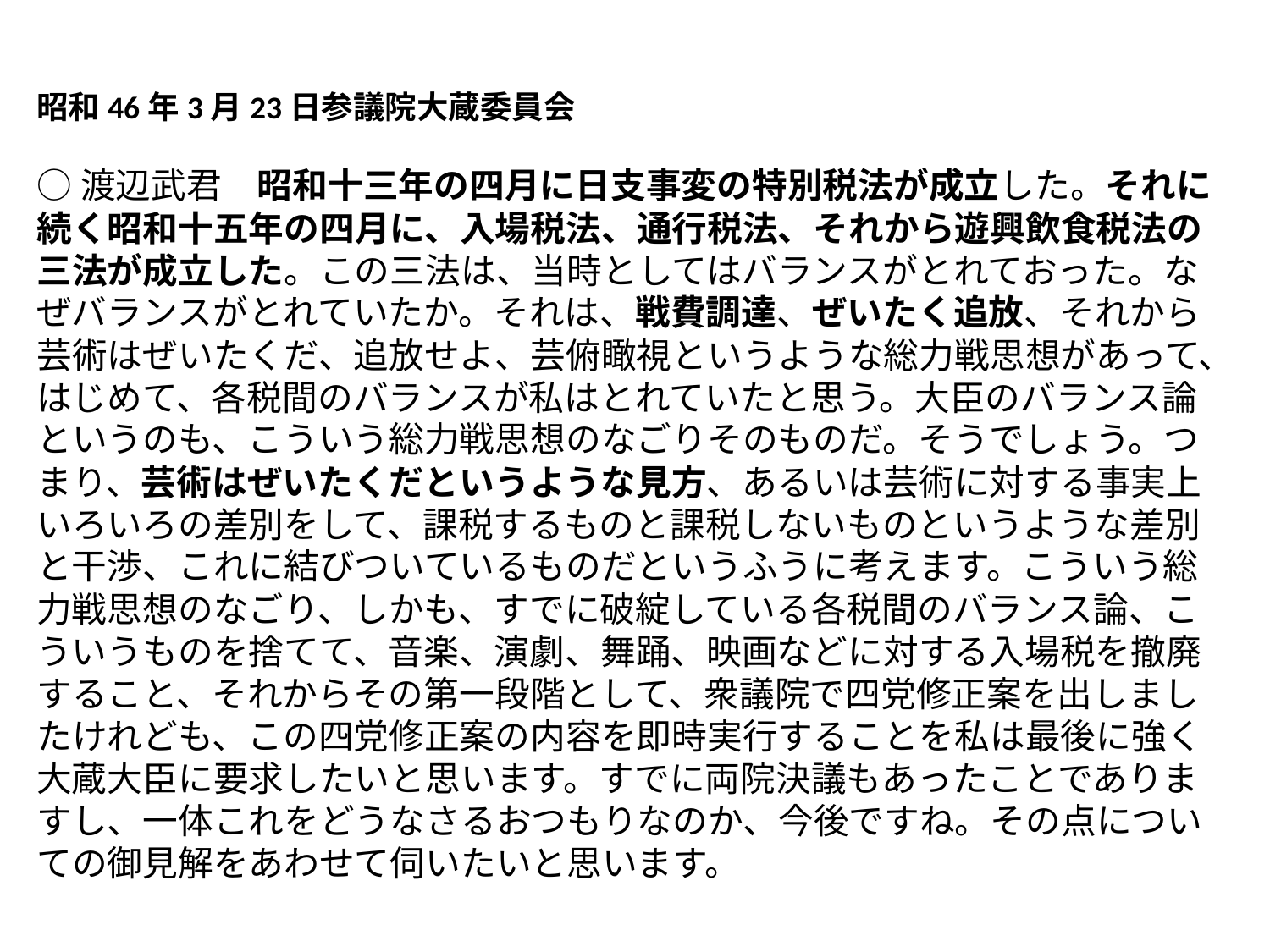

昭和46年3月23日参議院大蔵委員会

○渡辺武君　昭和十三年の四月に日支事変の特別税法が成立した。それに続く昭和十五年の四月に、入場税法、通行税法、それから遊興飲食税法の三法が成立した。この三法は、当時としてはバランスがとれておった。なぜバランスがとれていたか。それは、戦費調達、ぜいたく追放、それから芸術はぜいたくだ、追放せよ、芸俯瞰視というような総力戦思想があって、はじめて、各税間のバランスが私はとれていたと思う。大臣のバランス論というのも、こういう総力戦思想のなごりそのものだ。そうでしょう。つまり、芸術はぜいたくだというような見方、あるいは芸術に対する事実上いろいろの差別をして、課税するものと課税しないものというような差別と干渉、これに結びついているものだというふうに考えます。こういう総力戦思想のなごり、しかも、すでに破綻している各税間のバランス論、こういうものを捨てて、音楽、演劇、舞踊、映画などに対する入場税を撤廃すること、それからその第一段階として、衆議院で四党修正案を出しましたけれども、この四党修正案の内容を即時実行することを私は最後に強く大蔵大臣に要求したいと思います。すでに両院決議もあったことでありますし、一体これをどうなさるおつもりなのか、今後ですね。その点についての御見解をあわせて伺いたいと思います。